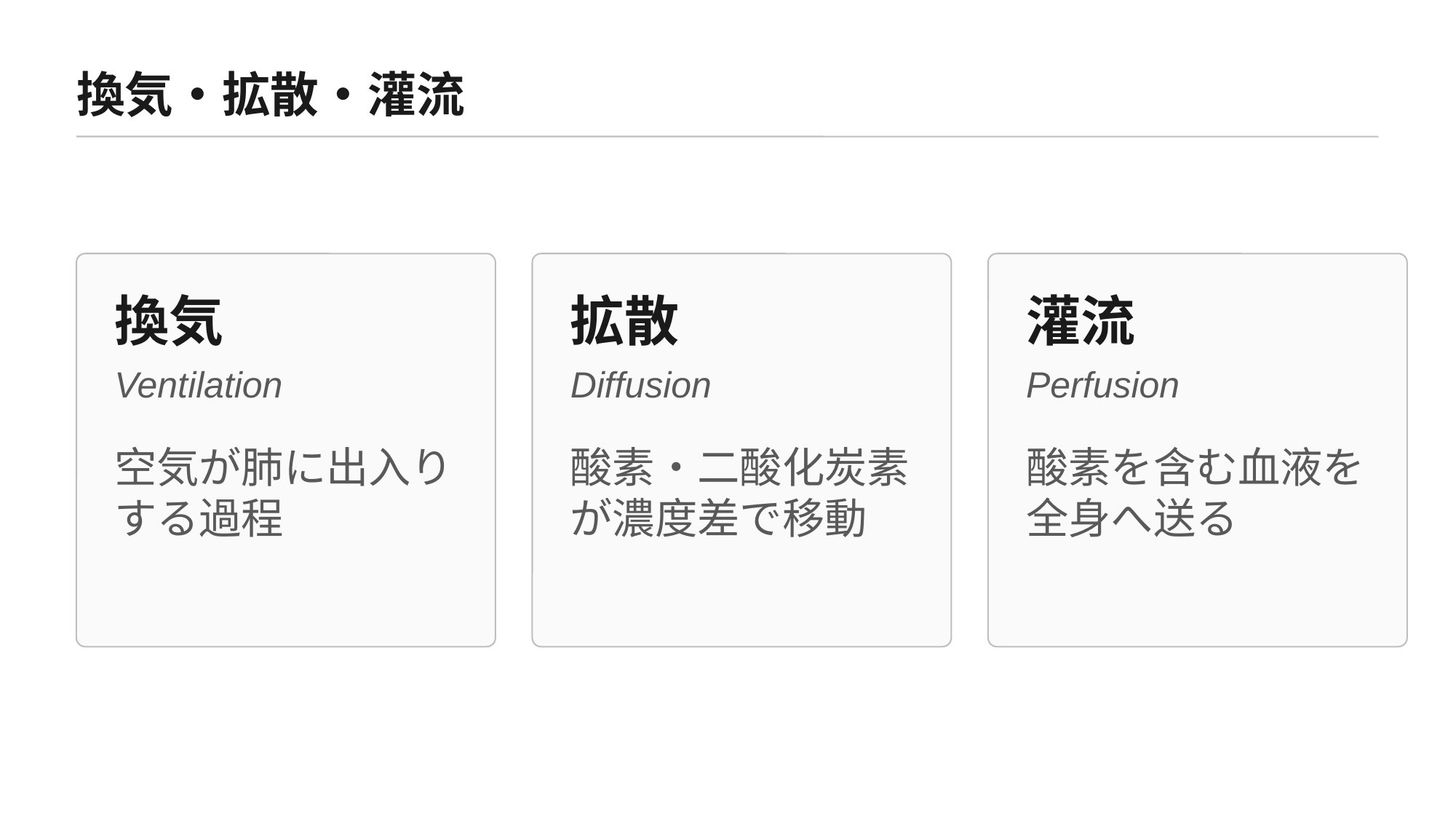

換気・拡散・灌流

換気
拡散
灌流
Ventilation
Diffusion
Perfusion
空気が肺に出入りする過程
酸素・二酸化炭素が濃度差で移動
酸素を含む血液を全身へ送る